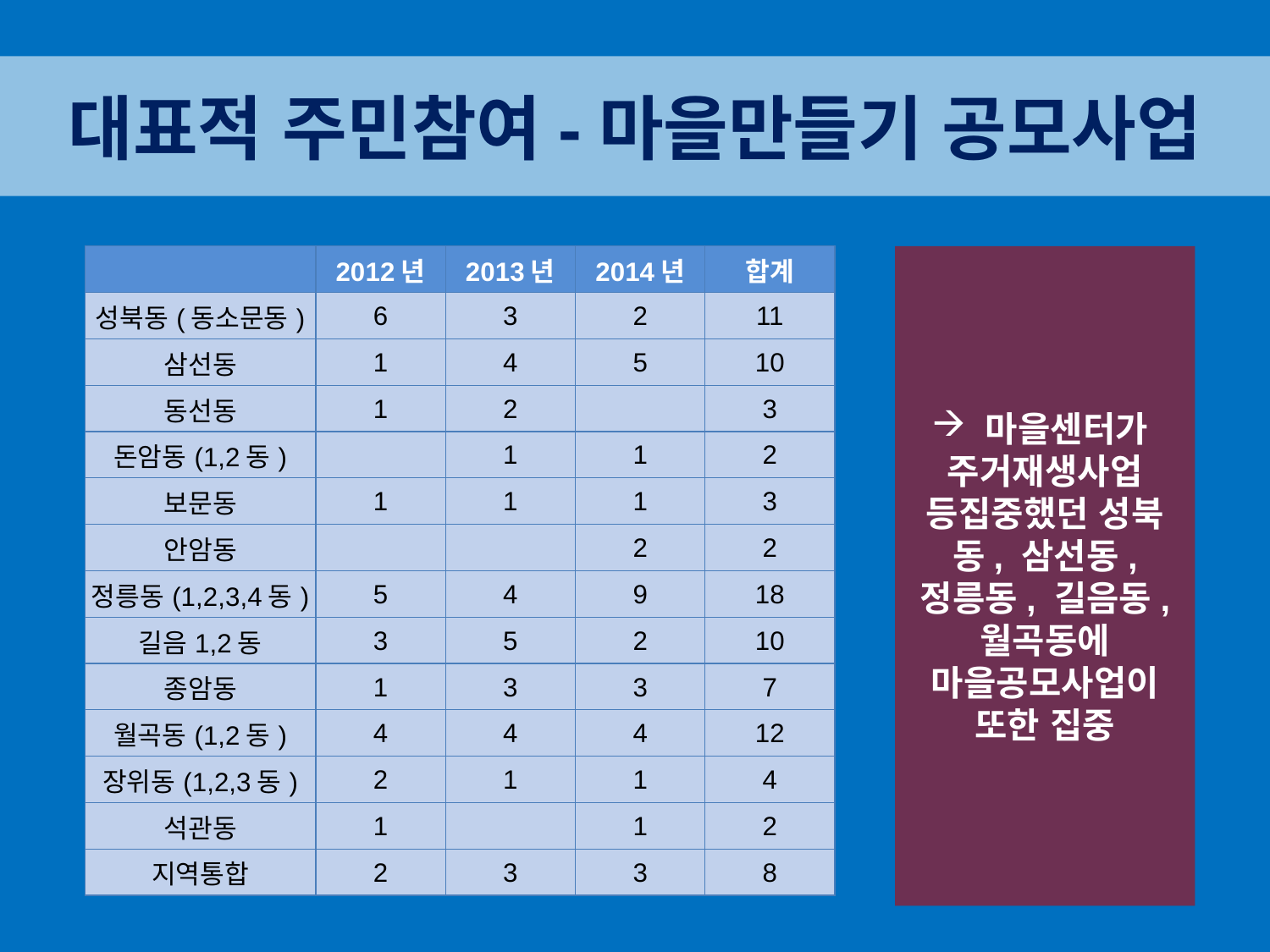

대표적 주민참여-마을만들기 공모사업
|  | 2012년 | 2013년 | 2014년 | 합계 |
| --- | --- | --- | --- | --- |
| 성북동(동소문동) | 6 | 3 | 2 | 11 |
| 삼선동 | 1 | 4 | 5 | 10 |
| 동선동 | 1 | 2 |  | 3 |
| 돈암동(1,2동) |  | 1 | 1 | 2 |
| 보문동 | 1 | 1 | 1 | 3 |
| 안암동 |  |  | 2 | 2 |
| 정릉동(1,2,3,4동) | 5 | 4 | 9 | 18 |
| 길음1,2동 | 3 | 5 | 2 | 10 |
| 종암동 | 1 | 3 | 3 | 7 |
| 월곡동(1,2동) | 4 | 4 | 4 | 12 |
| 장위동(1,2,3동) | 2 | 1 | 1 | 4 |
| 석관동 | 1 |  | 1 | 2 |
| 지역통합 | 2 | 3 | 3 | 8 |
 마을센터가
주거재생사업 등집중했던 성북동, 삼선동, 정릉동, 길음동, 월곡동에 마을공모사업이 또한 집중